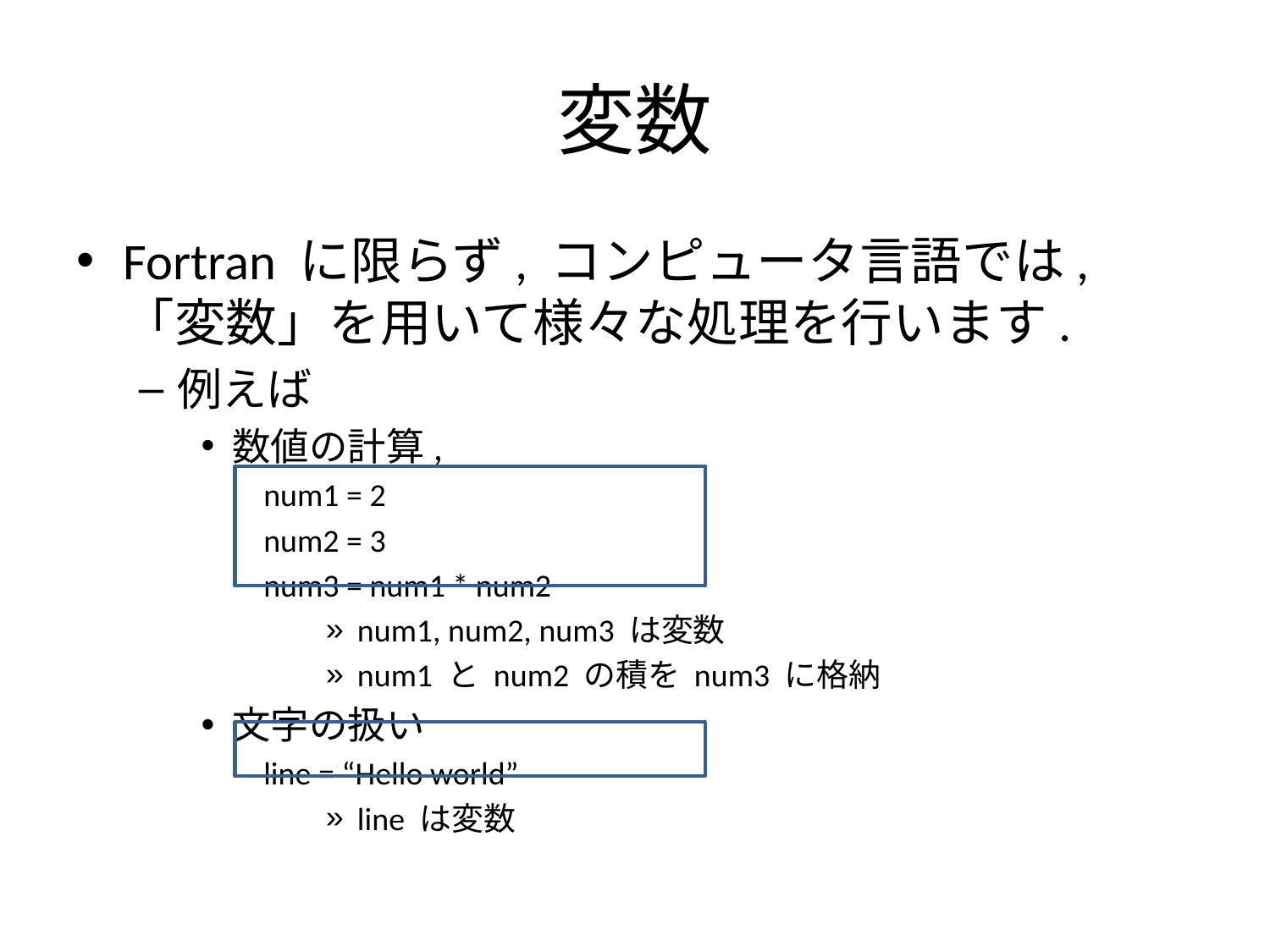

# 変数
Fortran に限らず, コンピュータ言語では, 「変数」を用いて様々な処理を行います.
例えば
数値の計算,
num1 = 2
num2 = 3
num3 = num1 * num2
num1, num2, num3 は変数
num1 と num2 の積を num3 に格納
文字の扱い
line = “Hello world”
line は変数